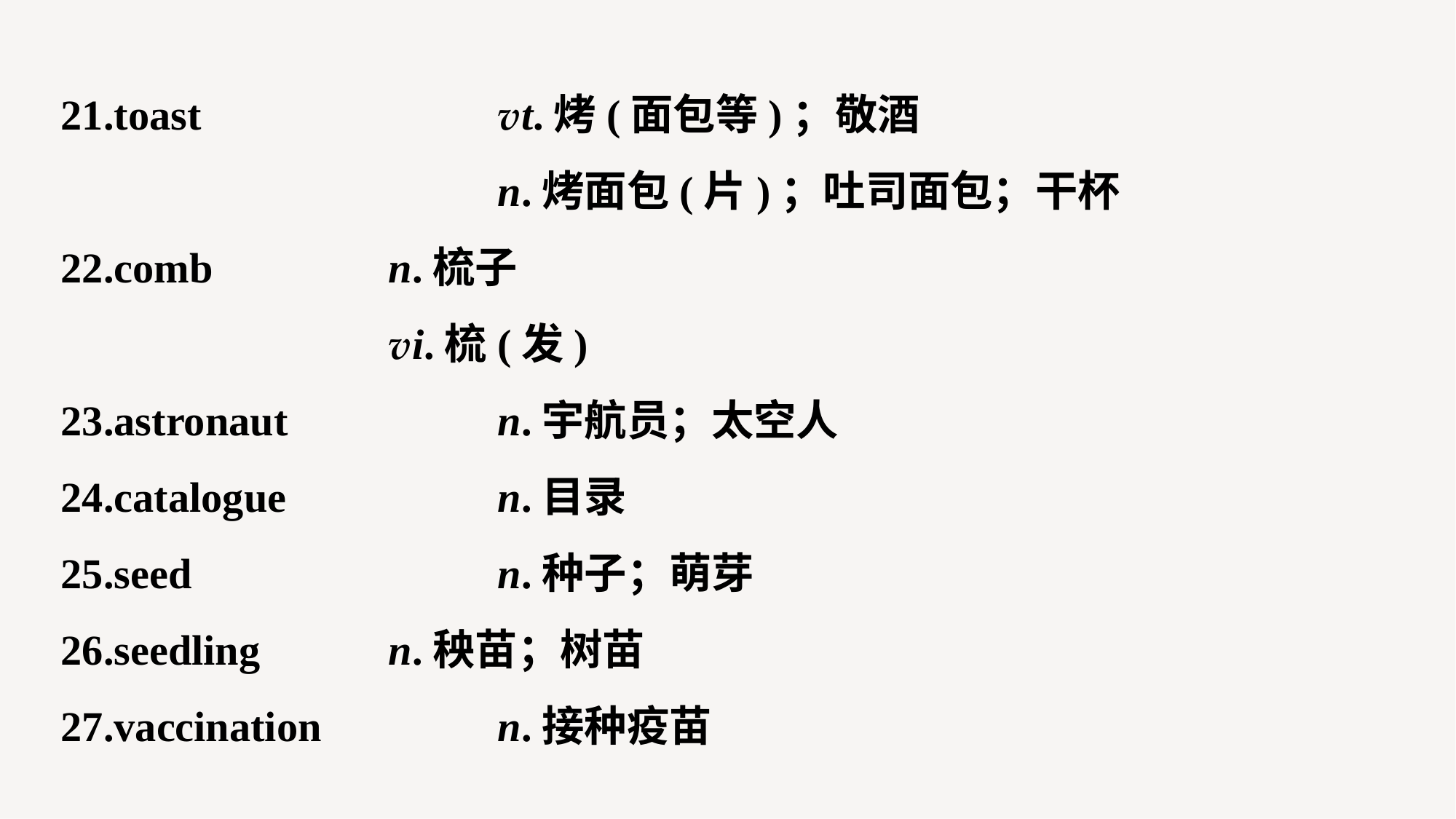

21.toast 			vt.烤(面包等)；敬酒
				n.烤面包(片)；吐司面包；干杯
22.comb 		n.梳子
			vi.梳(发)
23.astronaut 		n.宇航员；太空人
24.catalogue 		n.目录
25.seed 			n.种子；萌芽
26.seedling 		n.秧苗；树苗
27.vaccination 		n.接种疫苗